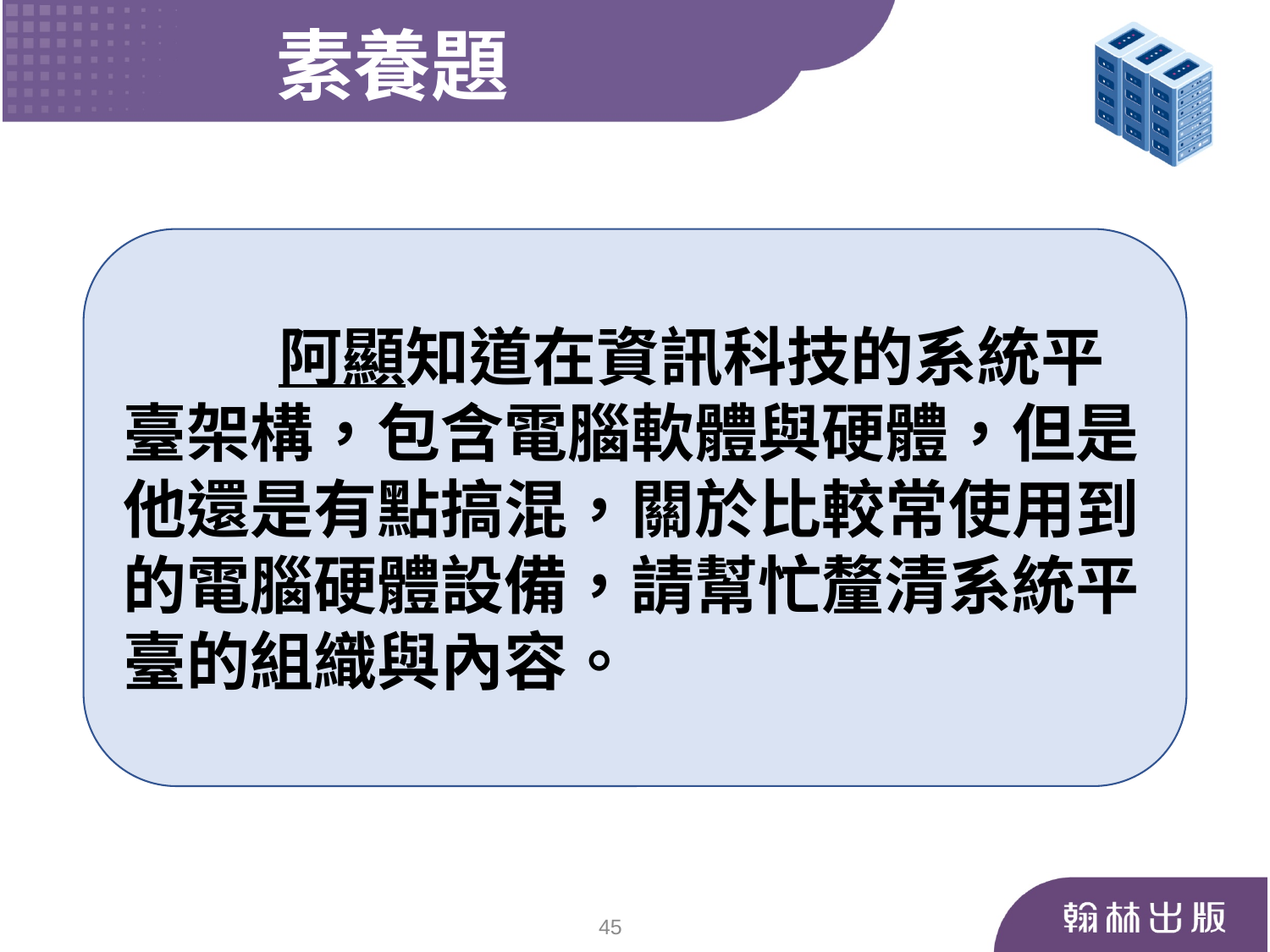

素養題
        阿顯知道在資訊科技的系統平臺架構，包含電腦軟體與硬體，但是他還是有點搞混，關於比較常使用到的電腦硬體設備，請幫忙釐清系統平臺的組織與內容。
45